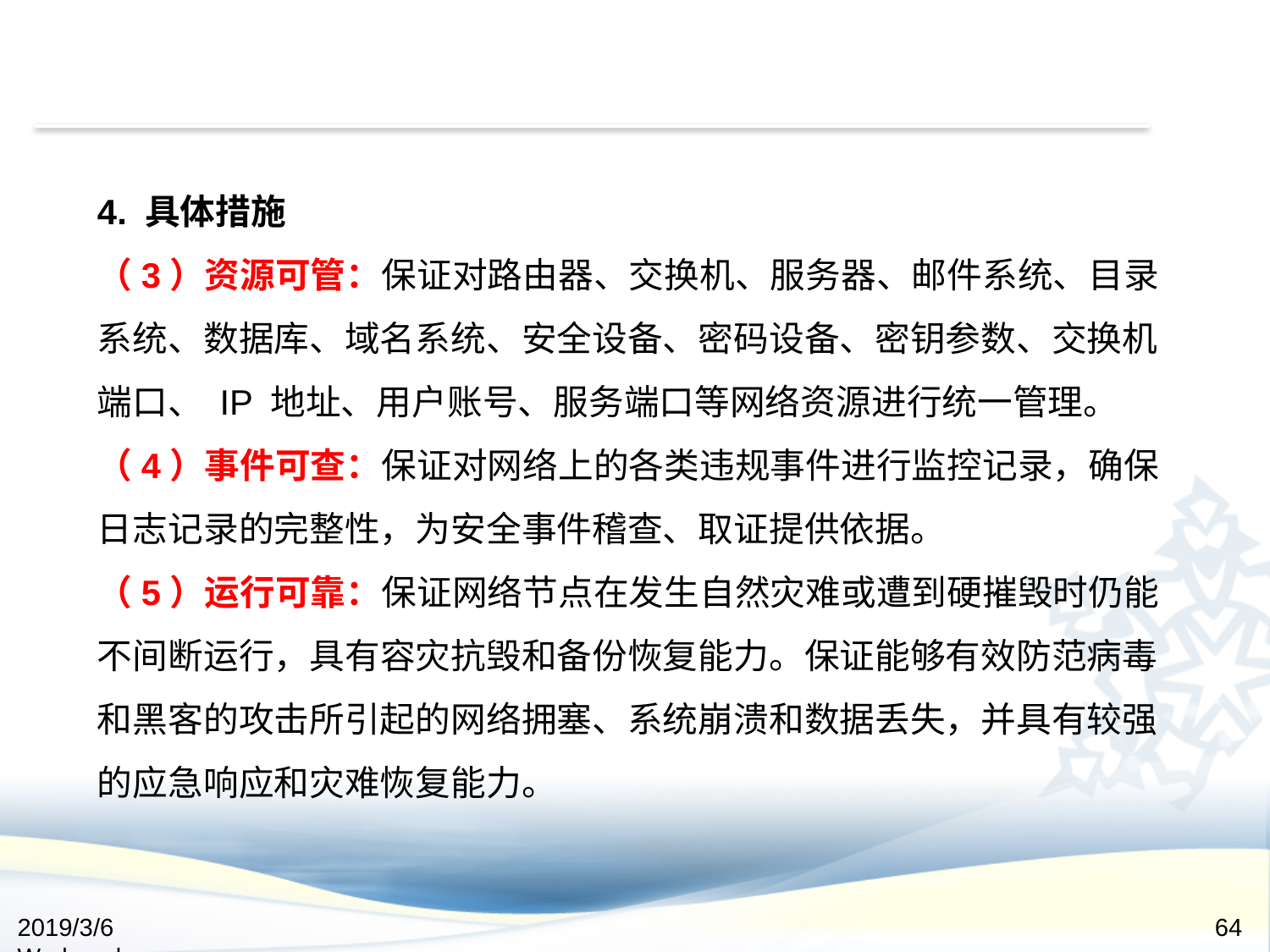

4. 具体措施
（3）资源可管：保证对路由器、交换机、服务器、邮件系统、目录系统、数据库、域名系统、安全设备、密码设备、密钥参数、交换机端口、 IP 地址、用户账号、服务端口等网络资源进行统一管理。
（4）事件可查：保证对网络上的各类违规事件进行监控记录，确保日志记录的完整性，为安全事件稽查、取证提供依据。
（5）运行可靠：保证网络节点在发生自然灾难或遭到硬摧毁时仍能不间断运行，具有容灾抗毁和备份恢复能力。保证能够有效防范病毒和黑客的攻击所引起的网络拥塞、系统崩溃和数据丢失，并具有较强的应急响应和灾难恢复能力。